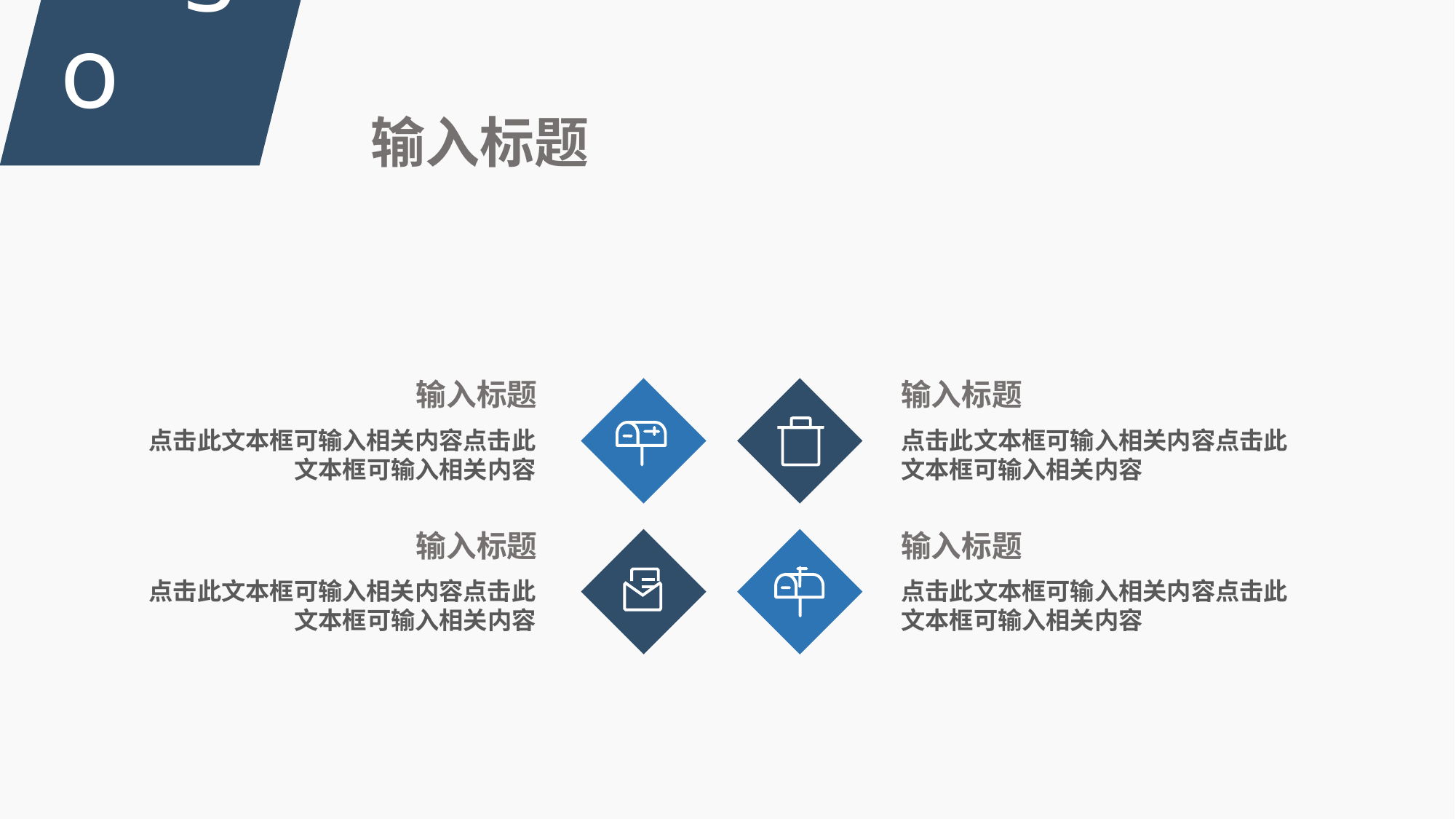

Logo

输入标题
输入标题
输入标题

点击此文本框可输入相关内容点击此文本框可输入相关内容
点击此文本框可输入相关内容点击此文本框可输入相关内容
输入标题
输入标题

点击此文本框可输入相关内容点击此文本框可输入相关内容
点击此文本框可输入相关内容点击此文本框可输入相关内容